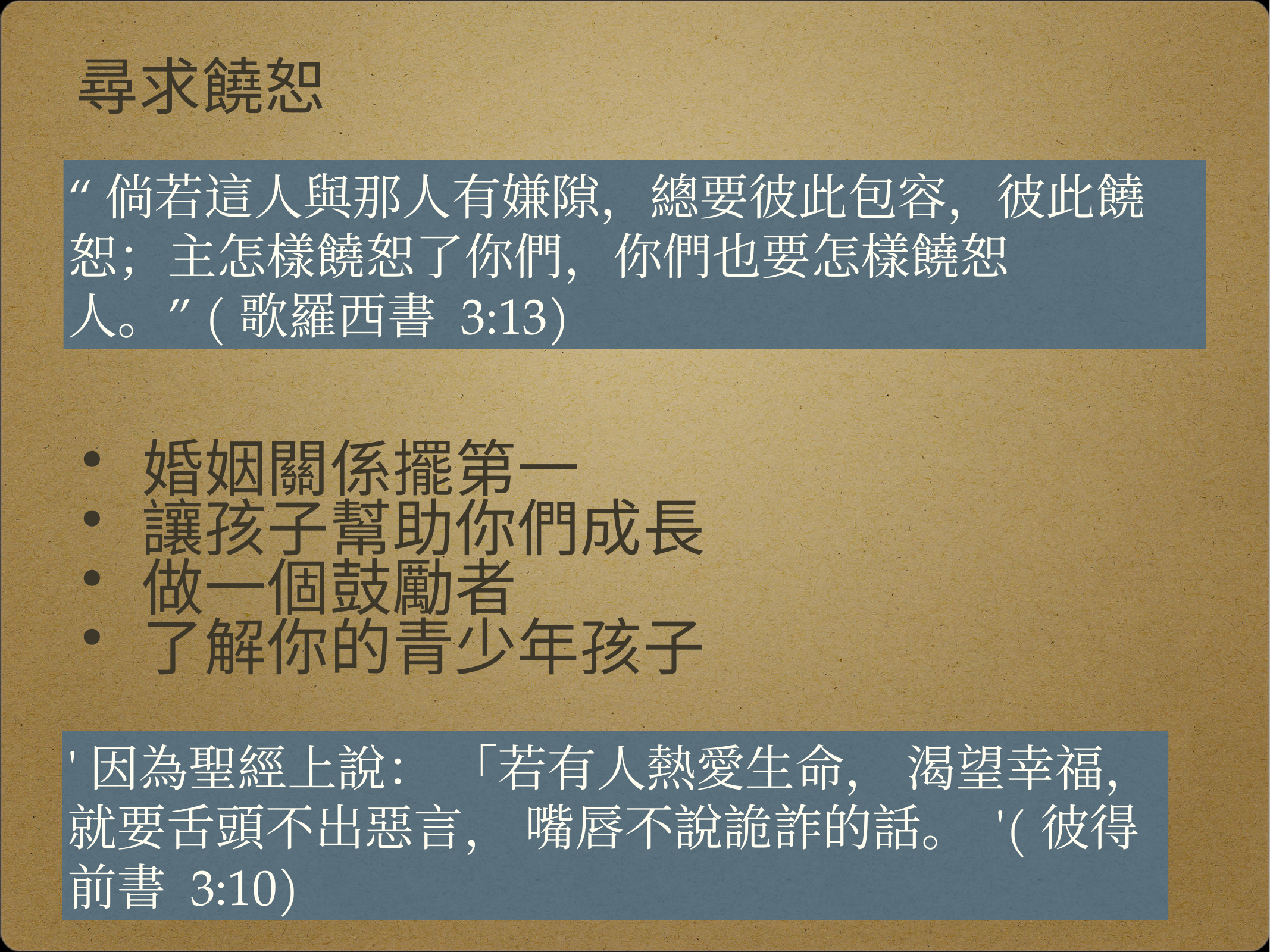

尋求饒恕
“倘若這人與那人有嫌隙，總要彼此包容，彼此饒恕；主怎樣饒恕了你們，你們也要怎樣饒恕人。”(歌羅西書 3:13)
婚姻關係擺第一
讓孩子幫助你們成長
做一個鼓勵者
了解你的青少年孩子
'因為聖經上說： 「若有人熱愛生命， 渴望幸福， 就要舌頭不出惡言， 嘴唇不說詭詐的話。 '(彼得前書 3:10)